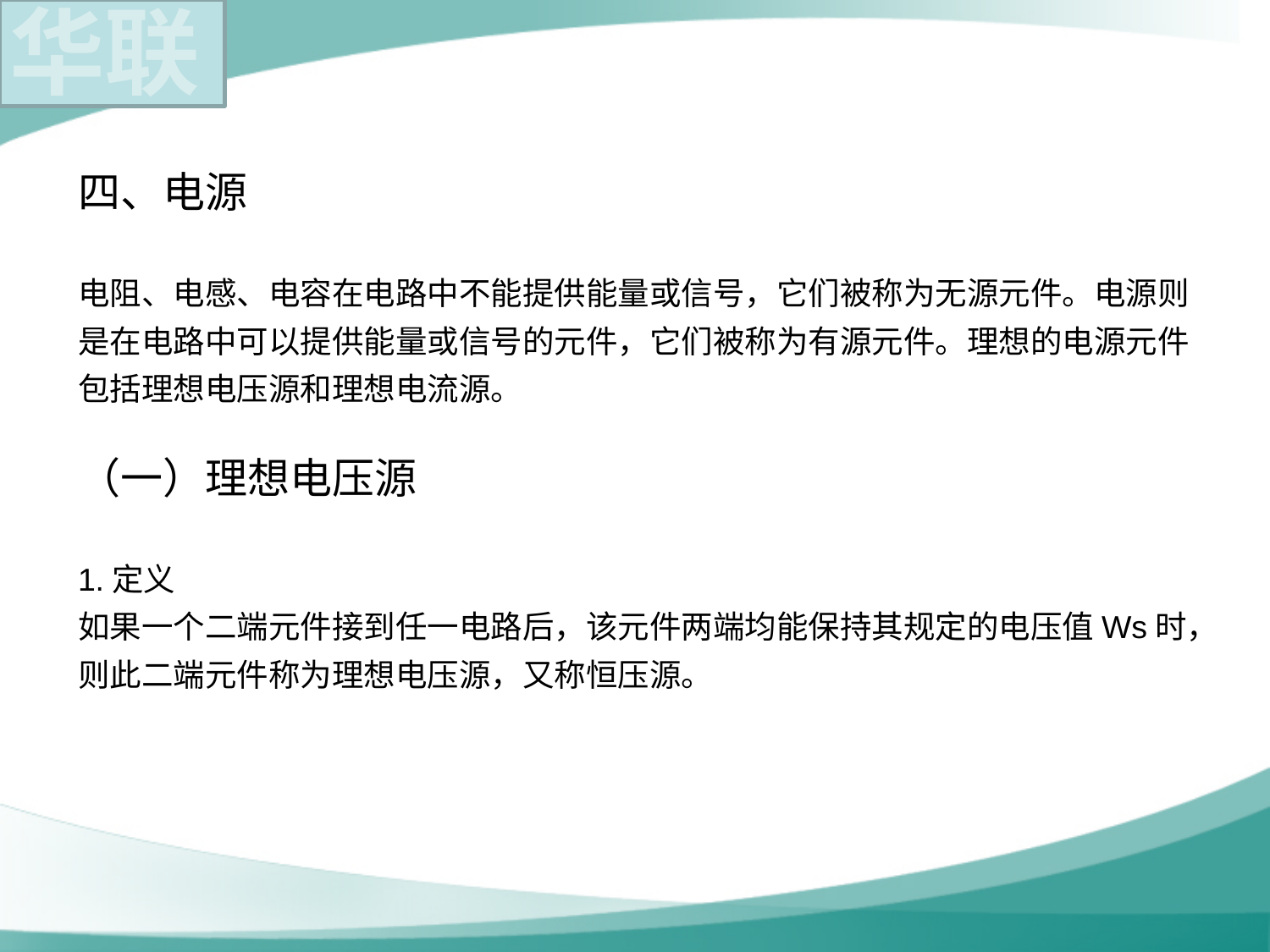

四、电源
电阻、电感、电容在电路中不能提供能量或信号，它们被称为无源元件。电源则是在电路中可以提供能量或信号的元件，它们被称为有源元件。理想的电源元件包括理想电压源和理想电流源。

（一）理想电压源

1.定义
如果一个二端元件接到任一电路后，该元件两端均能保持其规定的电压值Ws时，则此二端元件称为理想电压源，又称恒压源。